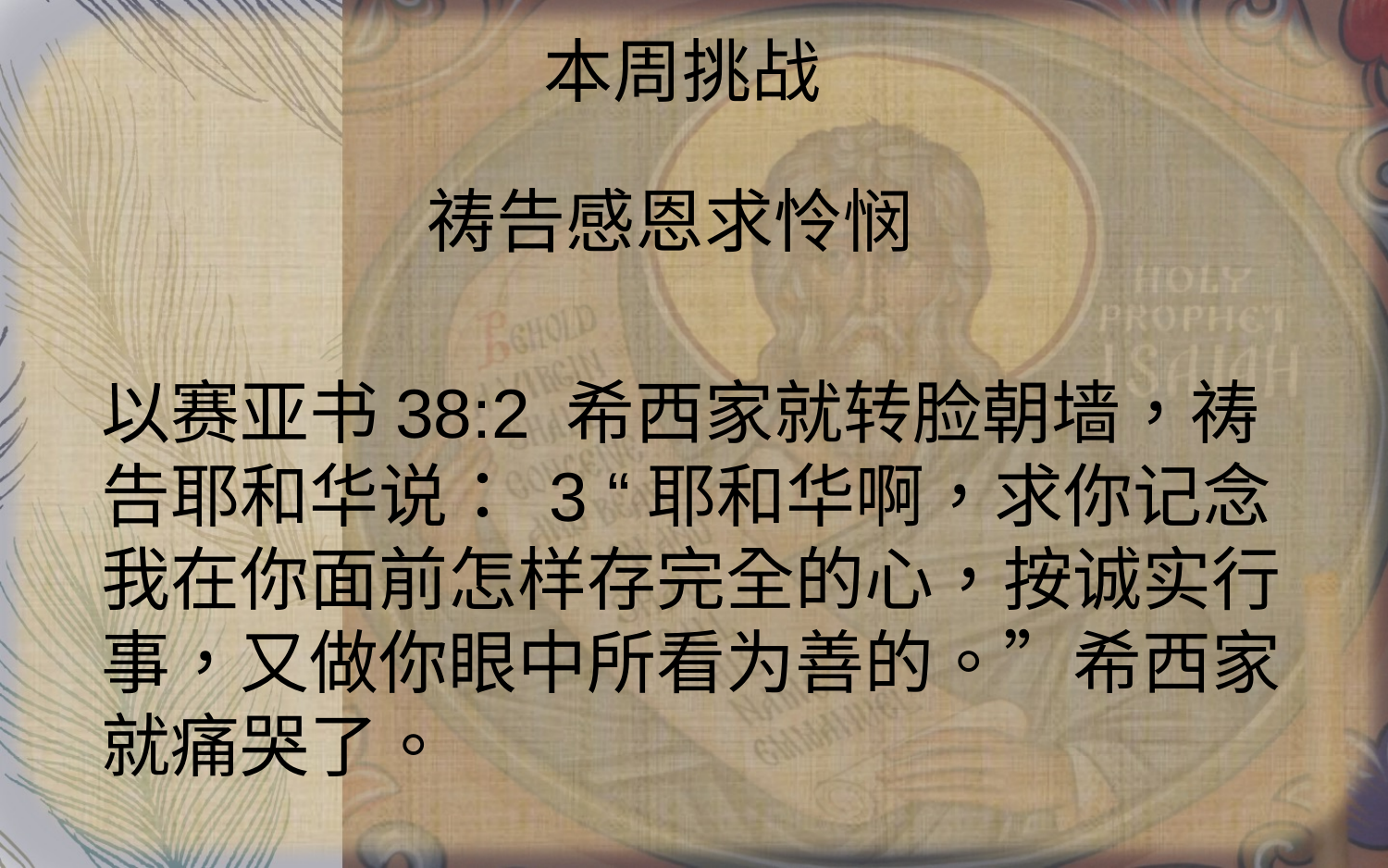

本周挑战
祷告感恩求怜悯
以赛亚书38:2 希西家就转脸朝墙，祷告耶和华说： 3 “耶和华啊，求你记念我在你面前怎样存完全的心，按诚实行事，又做你眼中所看为善的。”希西家就痛哭了。